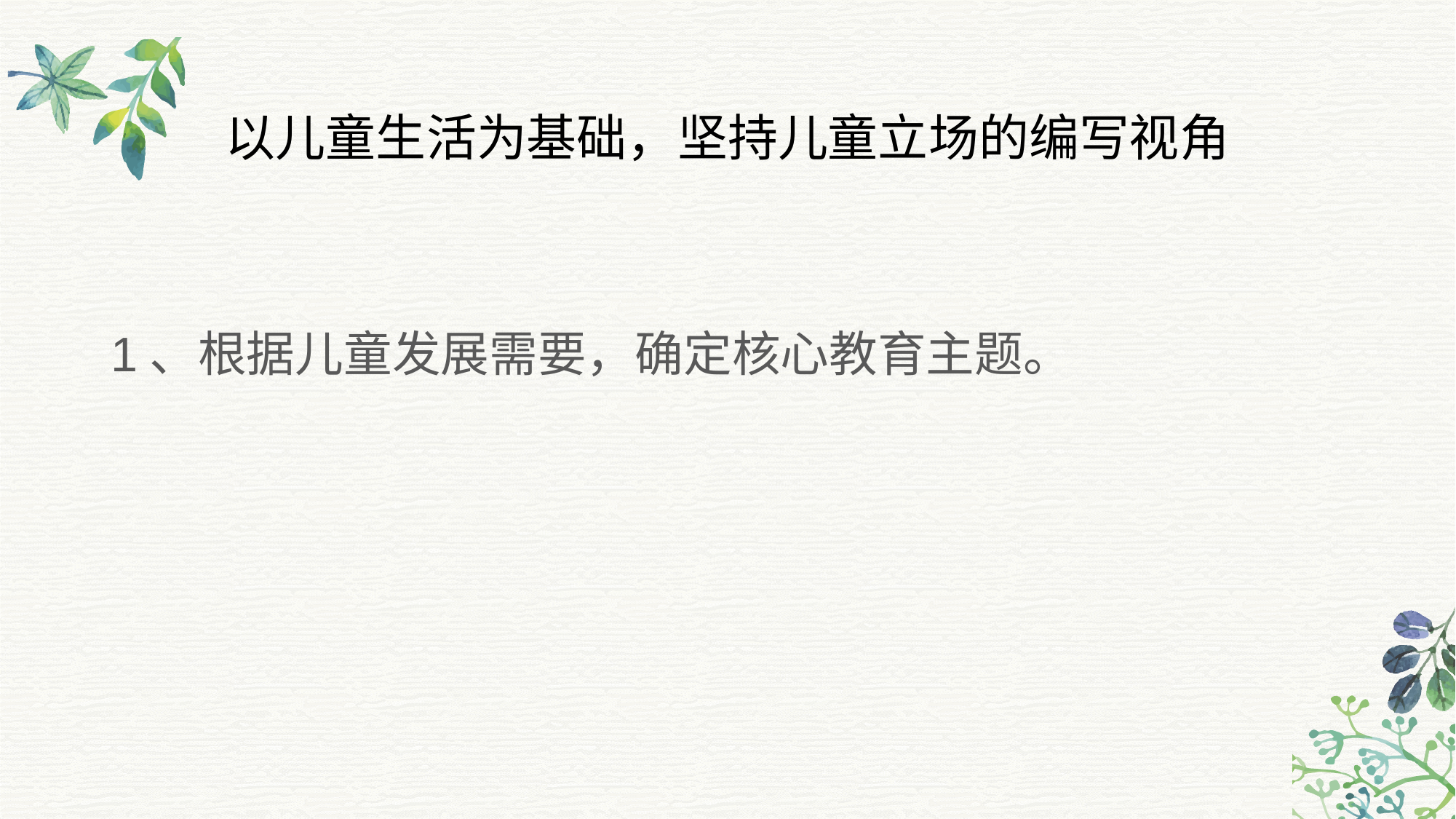

# 以儿童生活为基础，坚持儿童立场的编写视角
1、根据儿童发展需要，确定核心教育主题。